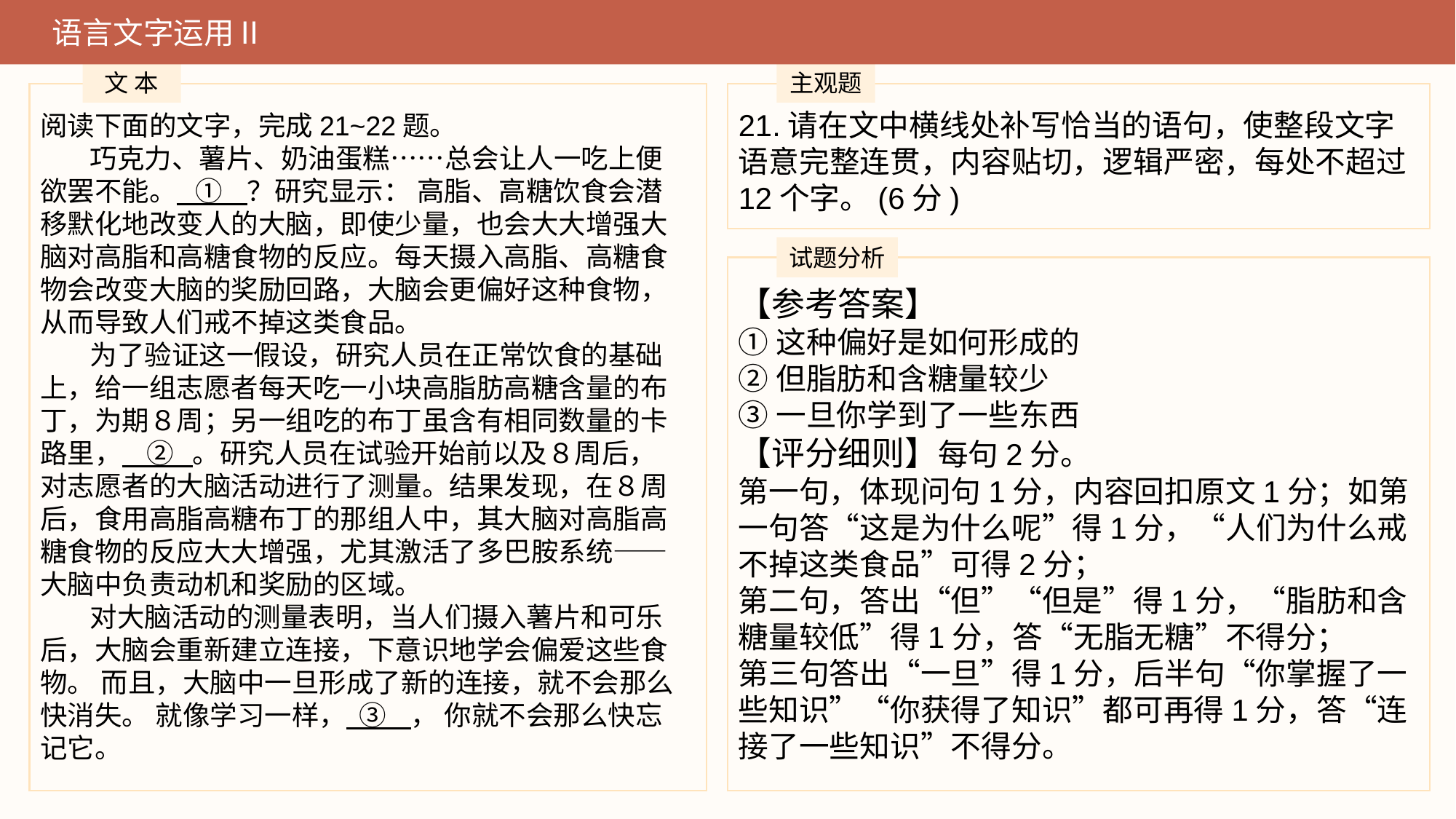

语言文字运用Ⅱ
 文 本
主观题

21.请在文中横线处补写恰当的语句，使整段文字语意完整连贯，内容贴切，逻辑严密，每处不超过12个字。(6分)
阅读下面的文字，完成21~22题。
       巧克力、薯片、奶油蛋糕……总会让人一吃上便欲罢不能。   ①    ？研究显示： 高脂、高糖饮食会潜移默化地改变人的大脑，即使少量，也会大大增强大脑对高脂和高糖食物的反应。每天摄入高脂、高糖食物会改变大脑的奖励回路，大脑会更偏好这种食物，从而导致人们戒不掉这类食品。
       为了验证这一假设，研究人员在正常饮食的基础上，给一组志愿者每天吃一小块高脂肪高糖含量的布丁，为期８周；另一组吃的布丁虽含有相同数量的卡路里，    ②   。研究人员在试验开始前以及８周后，对志愿者的大脑活动进行了测量。结果发现，在８周后，食用高脂高糖布丁的那组人中，其大脑对高脂高糖食物的反应大大增强，尤其激活了多巴胺系统——大脑中负责动机和奖励的区域。
       对大脑活动的测量表明，当人们摄入薯片和可乐后，大脑会重新建立连接，下意识地学会偏爱这些食物。 而且，大脑中一旦形成了新的连接，就不会那么快消失。 就像学习一样，  ③    ， 你就不会那么快忘记它。
试题分析

【参考答案】
①这种偏好是如何形成的
②但脂肪和含糖量较少
③一旦你学到了一些东西
【评分细则】每句2分。
第一句，体现问句1分，内容回扣原文1分；如第一句答“这是为什么呢”得1分，“人们为什么戒不掉这类食品”可得2分；
第二句，答出“但”“但是”得1分，“脂肪和含糖量较低”得1分，答“无脂无糖”不得分；
第三句答出“一旦”得1分，后半句“你掌握了一些知识”“你获得了知识”都可再得1分，答“连接了一些知识”不得分。